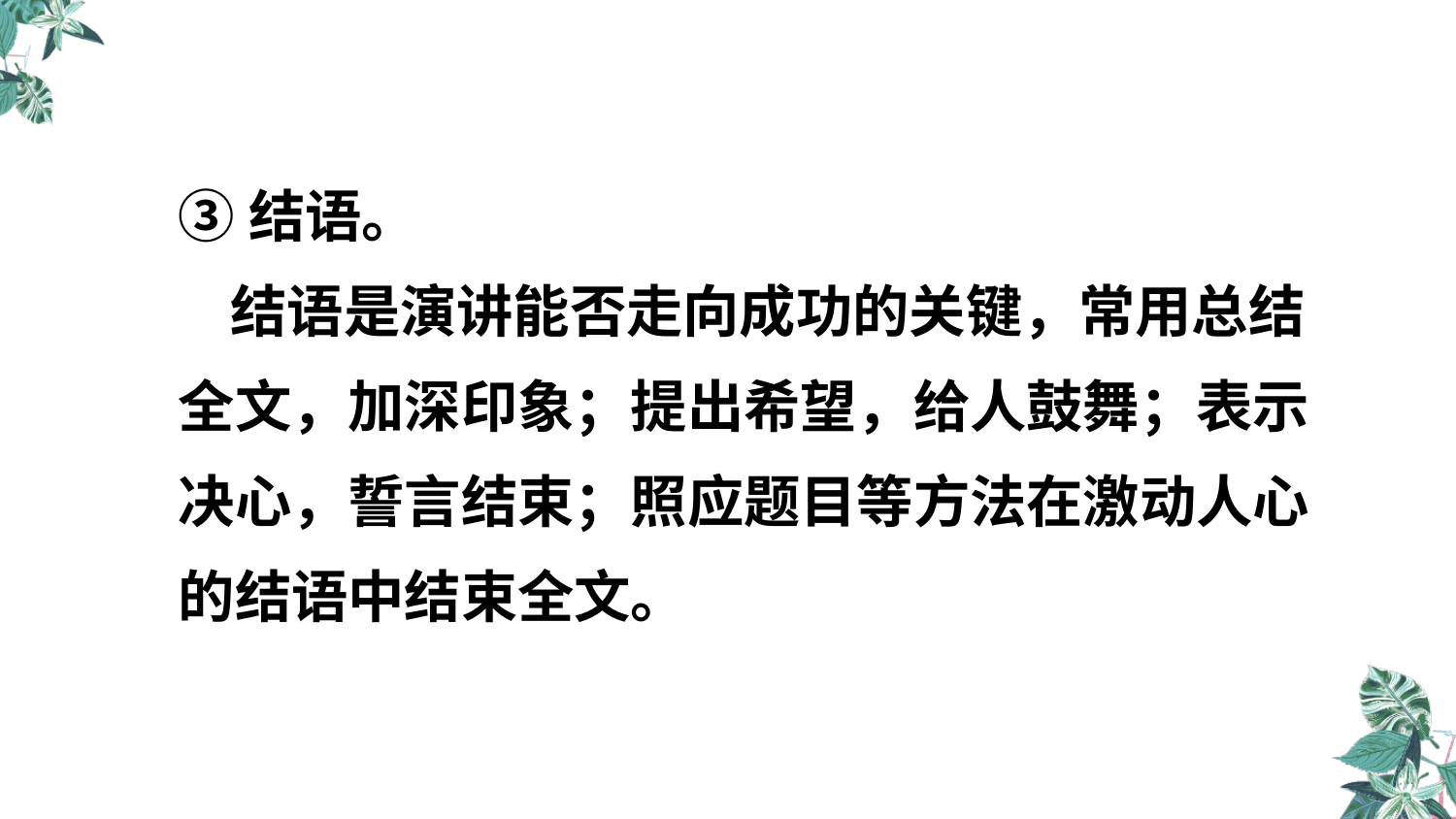

③结语。
   结语是演讲能否走向成功的关键，常用总结全文，加深印象；提出希望，给人鼓舞；表示决心，誓言结束；照应题目等方法在激动人心的结语中结束全文。